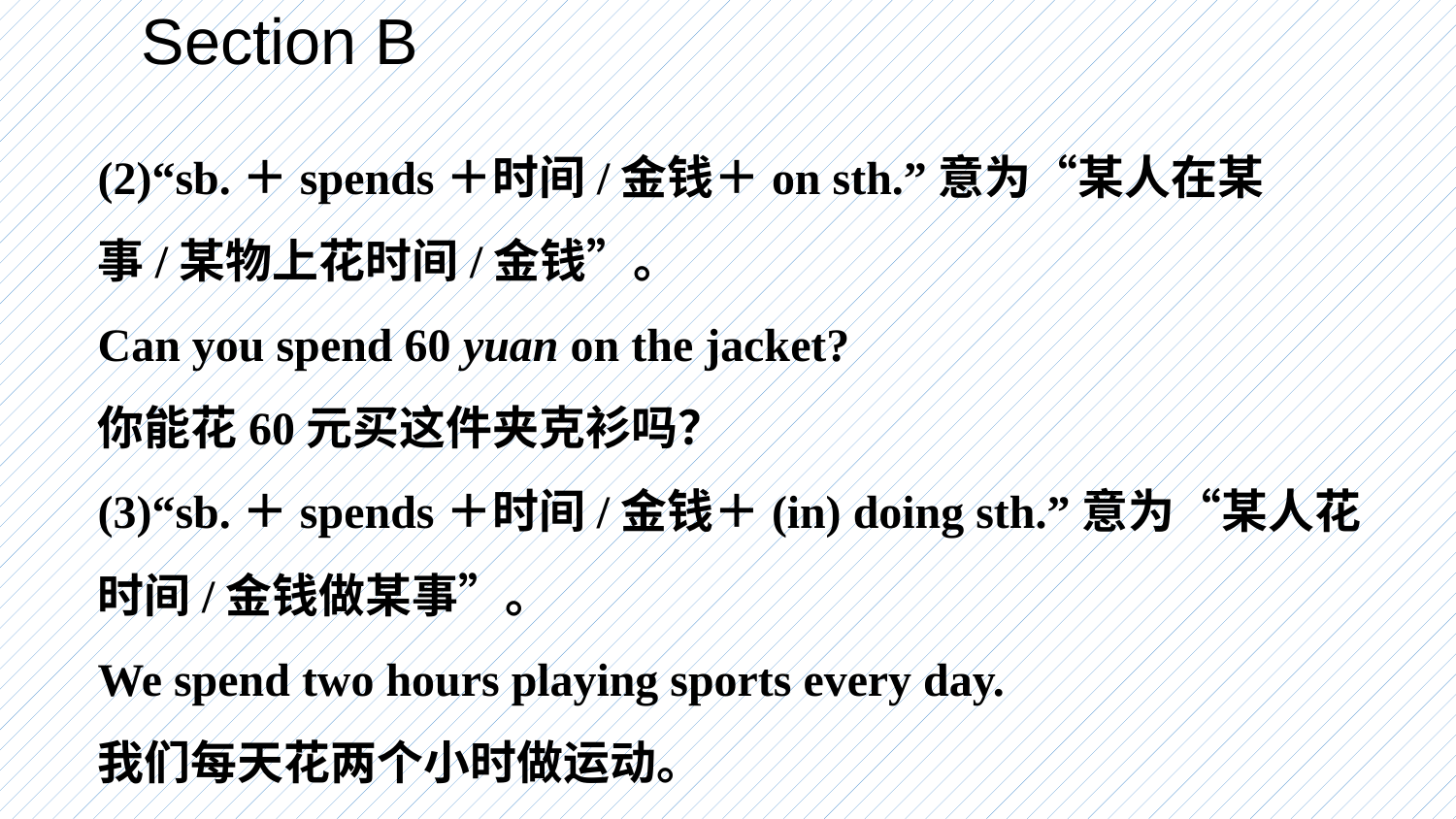

Section B

(2)“sb.＋spends＋时间/金钱＋on sth.”意为“某人在某事/某物上花时间/金钱”。
Can you spend 60 yuan on the jacket?
你能花60元买这件夹克衫吗？
(3)“sb.＋spends＋时间/金钱＋(in) doing sth.”意为“某人花时间/金钱做某事”。
We spend two hours playing sports every day.
我们每天花两个小时做运动。